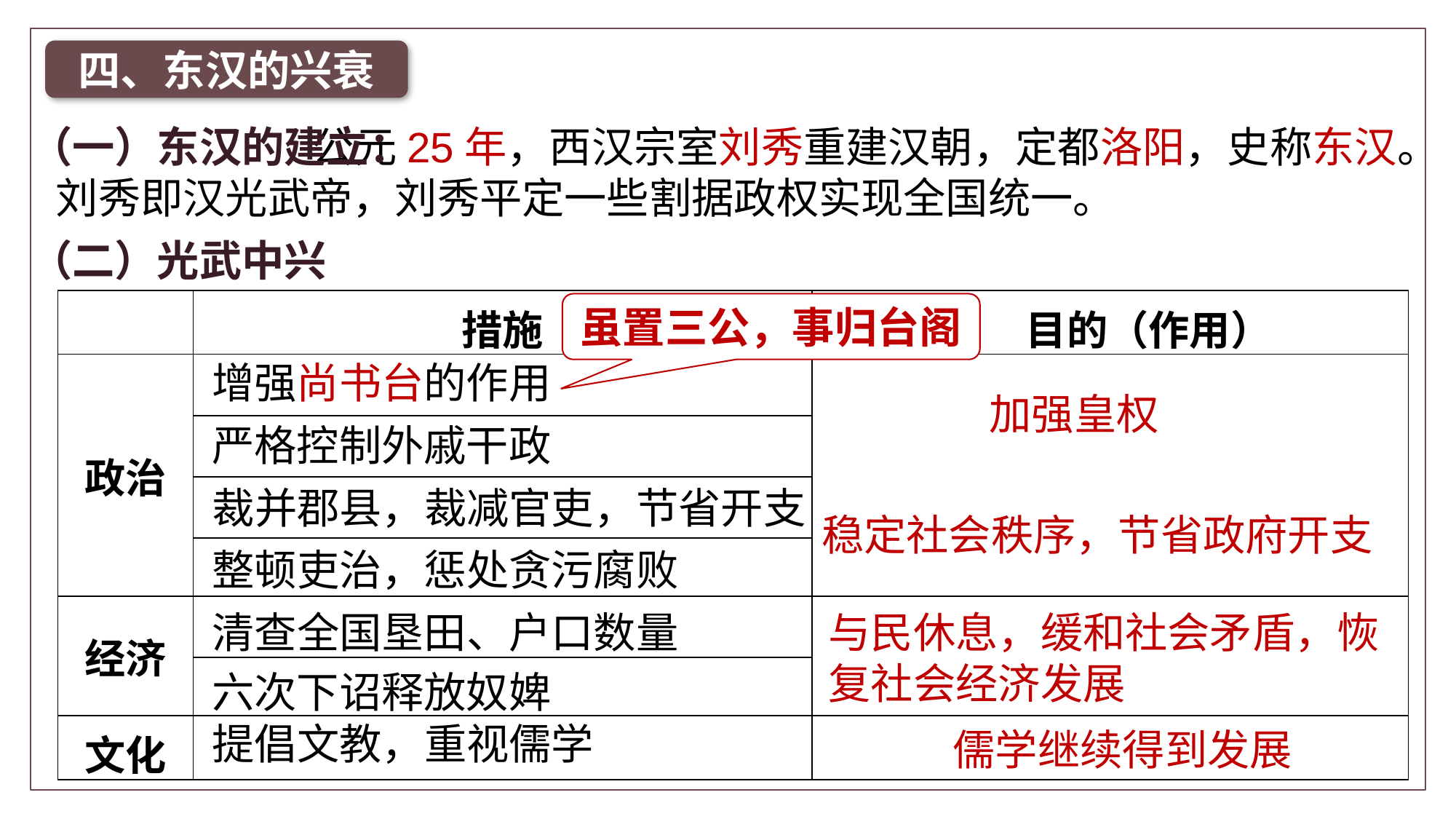

四、东汉的兴衰
（一）东汉的建立：
                          公元25年，西汉宗室刘秀重建汉朝，定都洛阳，史称东汉。刘秀即汉光武帝，刘秀平定一些割据政权实现全国统一。
（二）光武中兴
|  | 措施 | 目的（作用） |
| --- | --- | --- |
| 政治 |  |  |
|  |  |  |
|  |  |  |
|  |  |  |
|  |  |  |
| 经济 |  |  |
|  |  |  |
| 文化 |  |  |
虽置三公，事归台阁
增强尚书台的作用
加强皇权
严格控制外戚干政
裁并郡县，裁减官吏，节省开支
稳定社会秩序，节省政府开支
整顿吏治，惩处贪污腐败
与民休息，缓和社会矛盾，恢复社会经济发展
清查全国垦田、户口数量
六次下诏释放奴婢
提倡文教，重视儒学
儒学继续得到发展